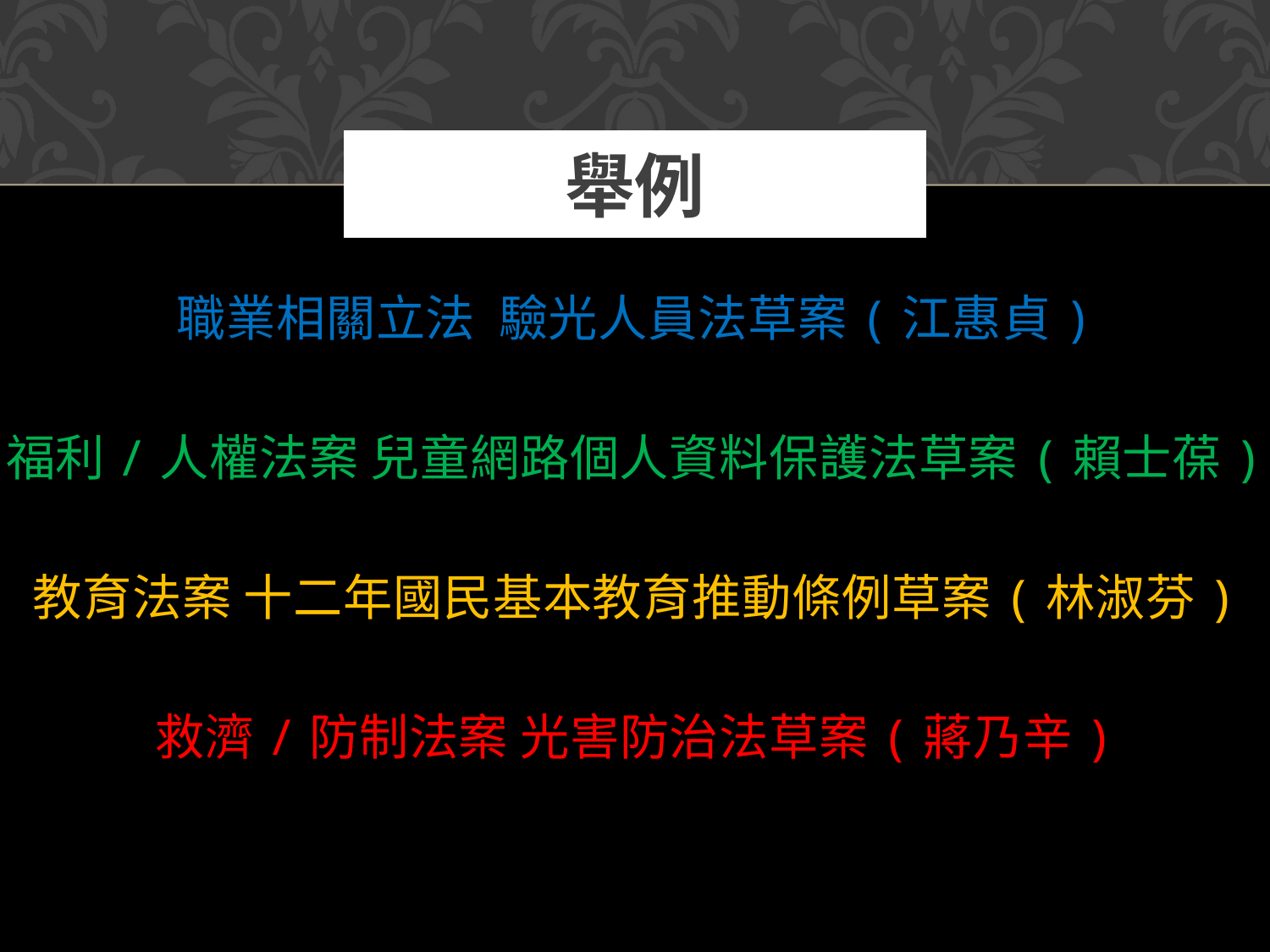

# 舉例
職業相關立法  驗光人員法草案(江惠貞)

福利/人權法案 兒童網路個人資料保護法草案(賴士葆)

教育法案 十二年國民基本教育推動條例草案(林淑芬)

救濟/防制法案 光害防治法草案(蔣乃辛)